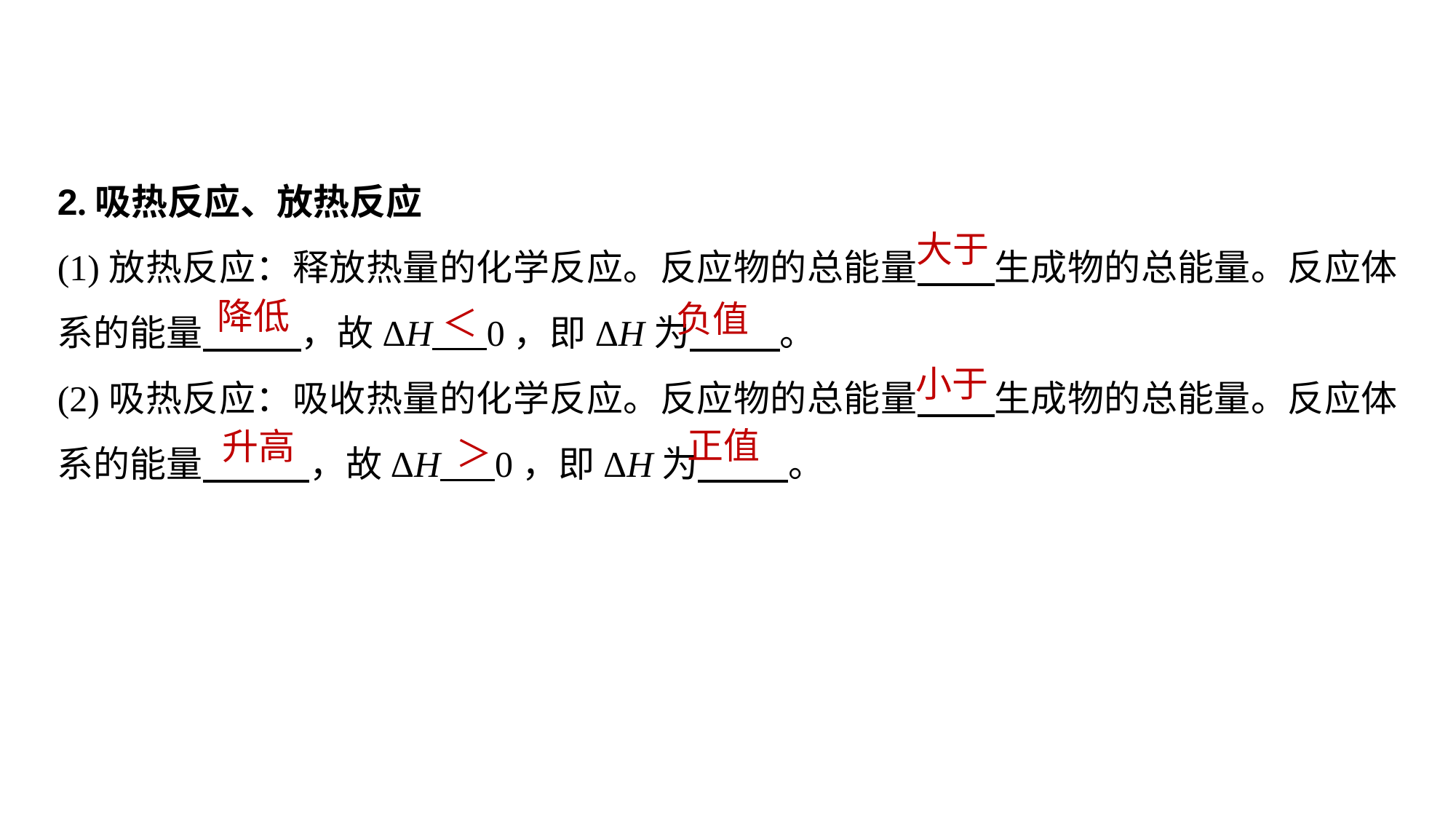

2.吸热反应、放热反应
(1)放热反应：释放热量的化学反应。反应物的总能量         生成物的总能量。反应体系的能量            ，故ΔH      0，即ΔH为           。
(2)吸热反应：吸收热量的化学反应。反应物的总能量         生成物的总能量。反应体系的能量             ，故ΔH      0，即ΔH为           。
大于
降低
负值
＜
小于
正值
升高
＞